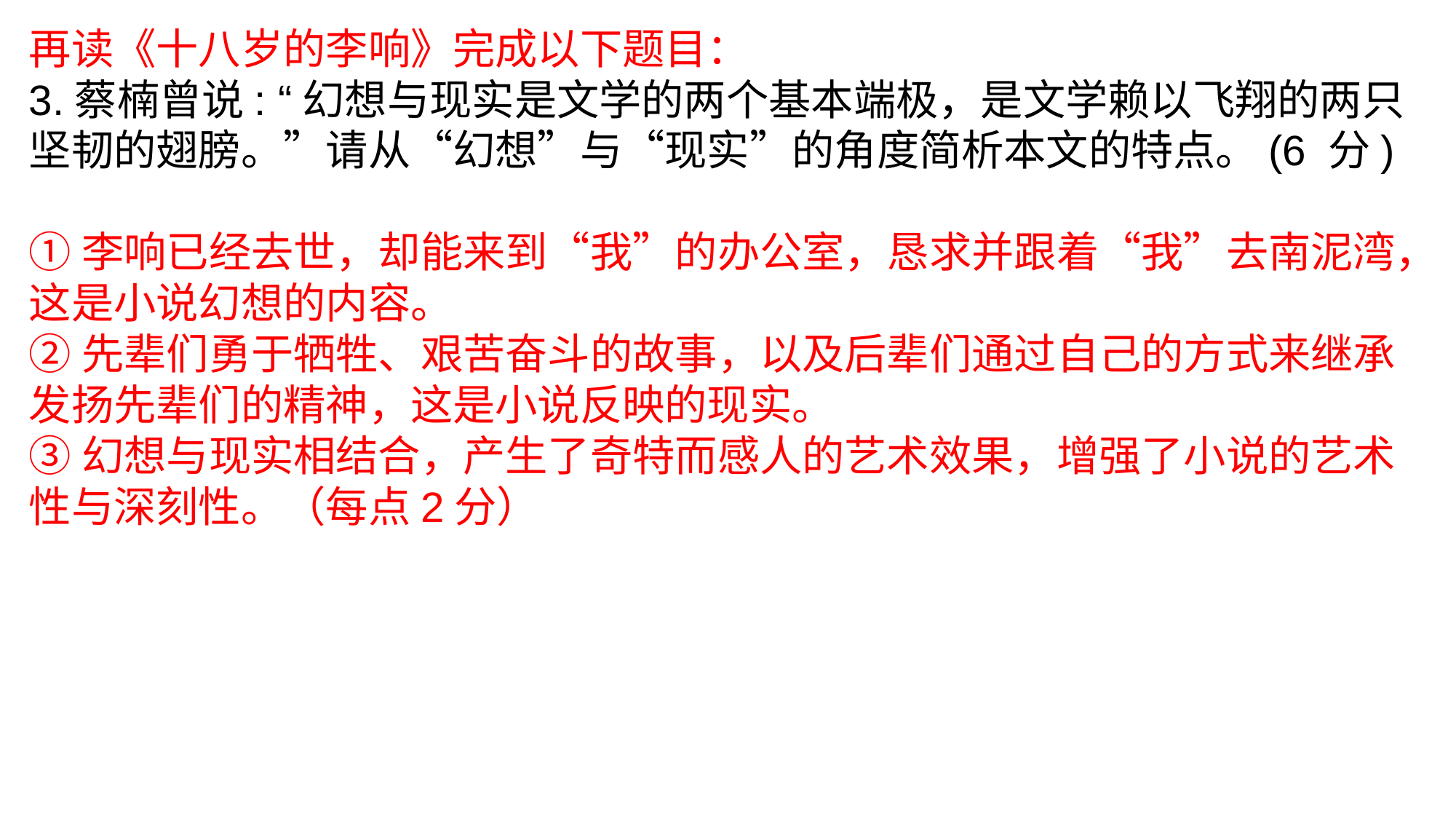

再读《十八岁的李响》完成以下题目：
3.蔡楠曾说: “幻想与现实是文学的两个基本端极，是文学赖以飞翔的两只坚韧的翅膀。”请从“幻想”与“现实”的角度简析本文的特点。(6 分)

①李响已经去世，却能来到“我”的办公室，恳求并跟着“我”去南泥湾，这是小说幻想的内容。
②先辈们勇于牺牲、艰苦奋斗的故事，以及后辈们通过自己的方式来继承发扬先辈们的精神，这是小说反映的现实。
③幻想与现实相结合，产生了奇特而感人的艺术效果，增强了小说的艺术性与深刻性。（每点2分）